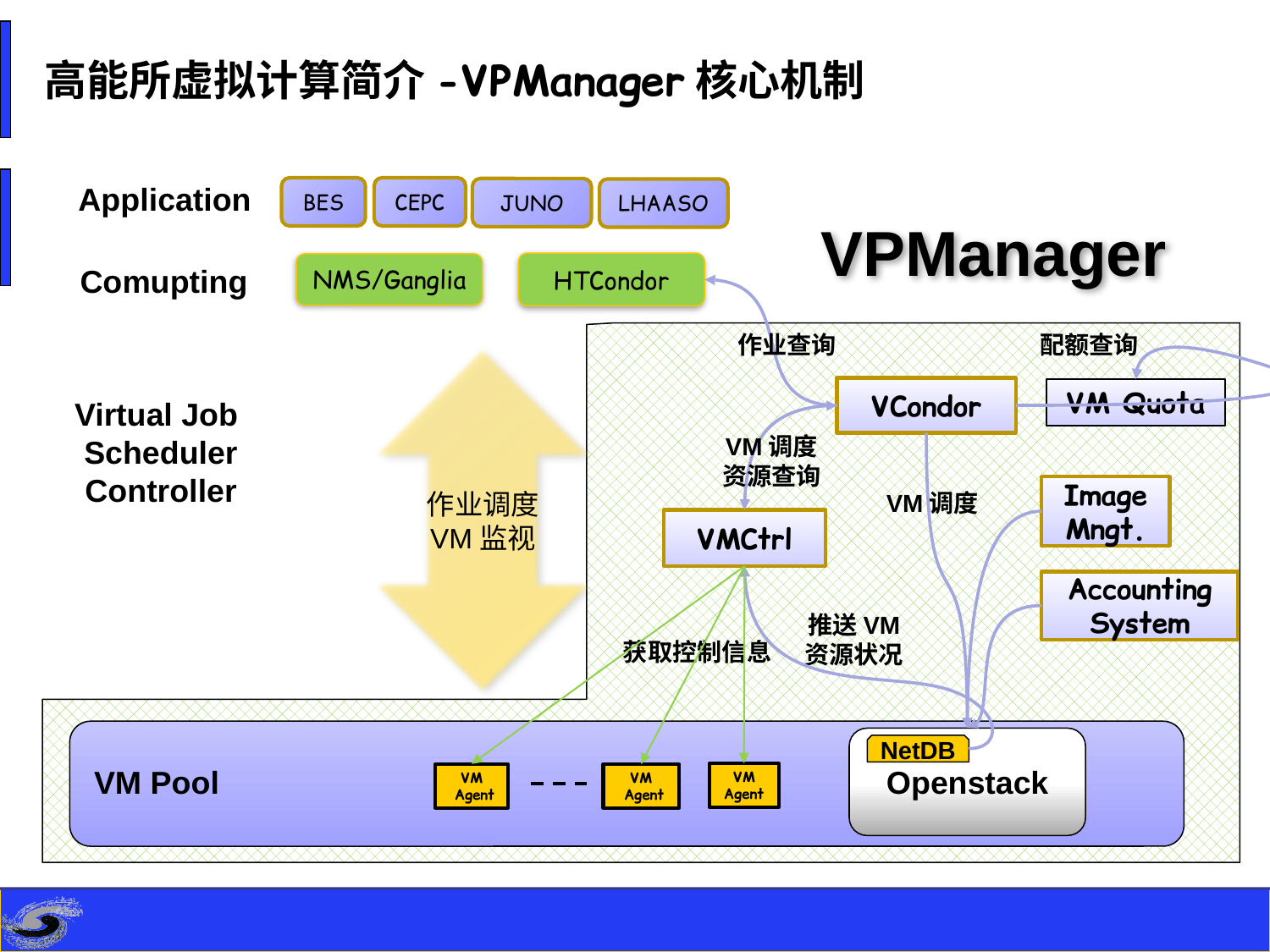

高能所虚拟计算简介-VPManager核心机制
Application
BES
CEPC
JUNO
LHAASO
VPManager
HTCondor
NMS/Ganglia
Comupting

配额查询
作业查询
作业调度
VM监视
VCondor
VM Quota
Virtual Job
Scheduler
Controller
VM调度
资源查询
Image Mngt.
VM调度
VMCtrl
Accounting
System
推送VM
资源状况
获取控制信息

Openstack
NetDB
VM Pool
VM
Agent
VM
 Agent
VM
 Agent